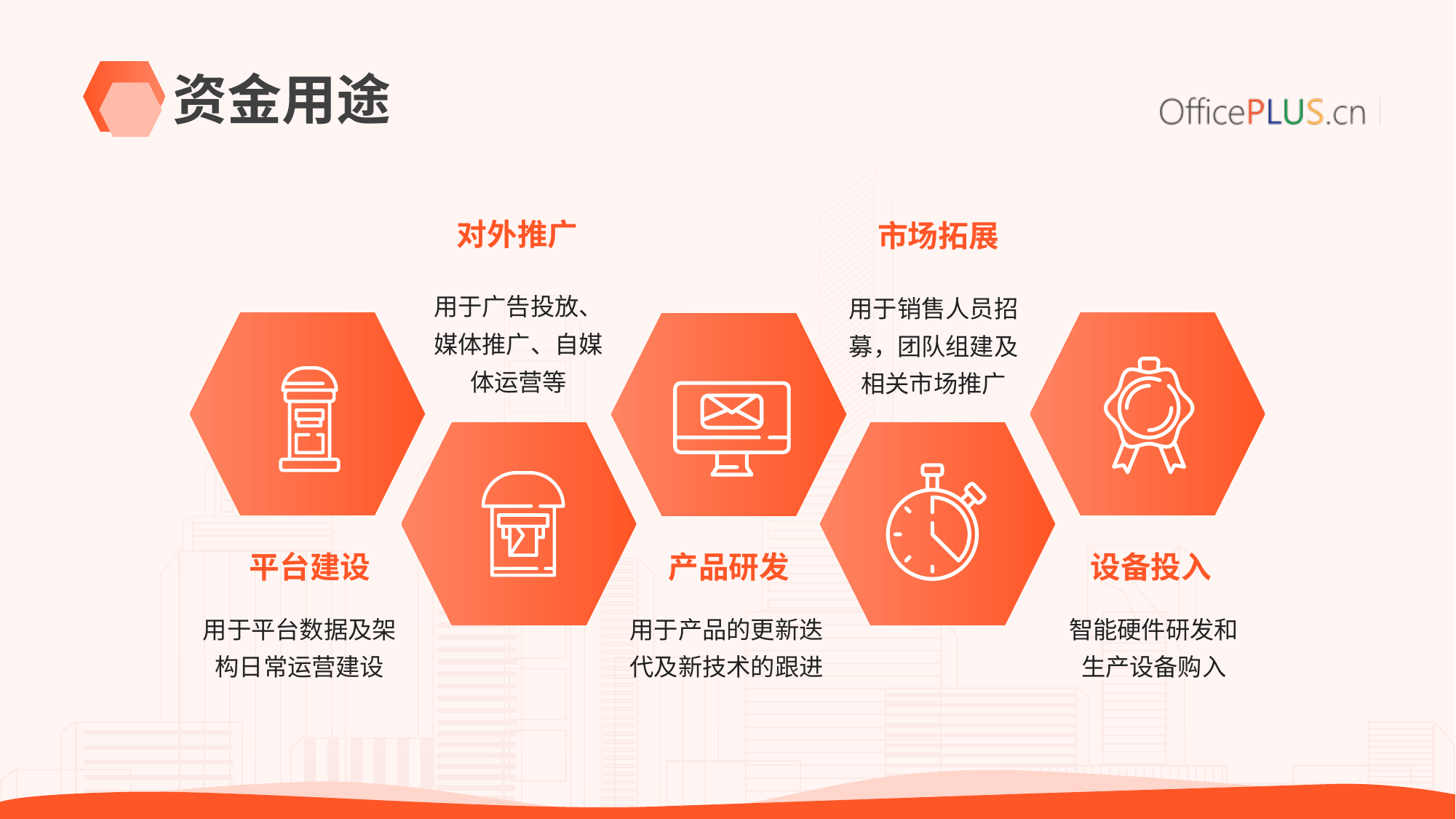

# 资金用途
对外推广
市场拓展
用于广告投放、媒体推广、自媒体运营等
用于销售人员招募，团队组建及相关市场推广

平台建设
产品研发
设备投入
用于平台数据及架构日常运营建设
用于产品的更新迭代及新技术的跟进
智能硬件研发和生产设备购入